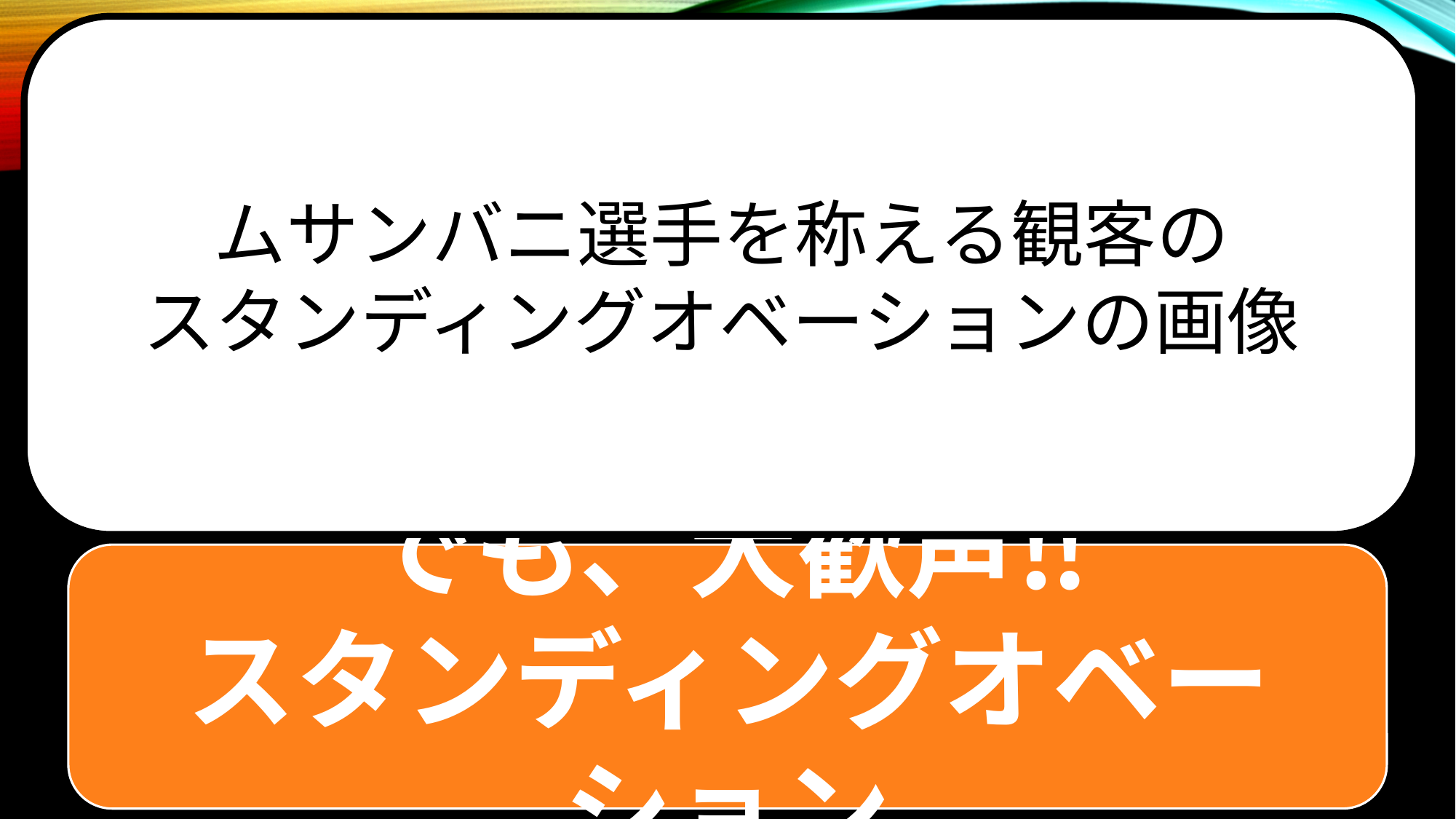

ムサンバニ選手を称える観客の
スタンディングオベーションの画像
#

でも、大歓声‼
スタンディングオベーション